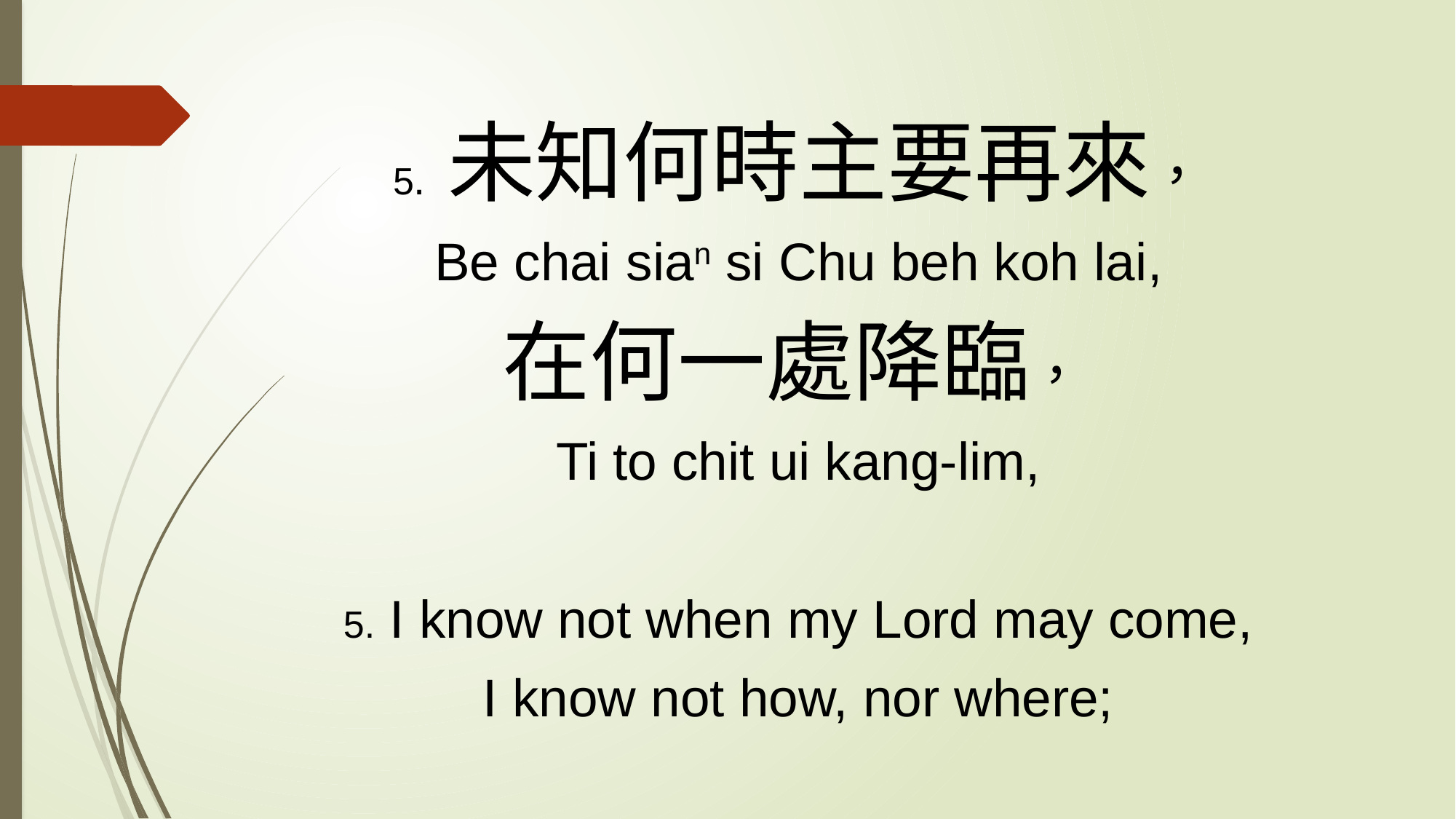

5. 未知何時主要再來，
Be chai sian si Chu beh koh lai,
在何一處降臨，
Ti to chit ui kang-lim,

5. I know not when my Lord may come,
I know not how, nor where;